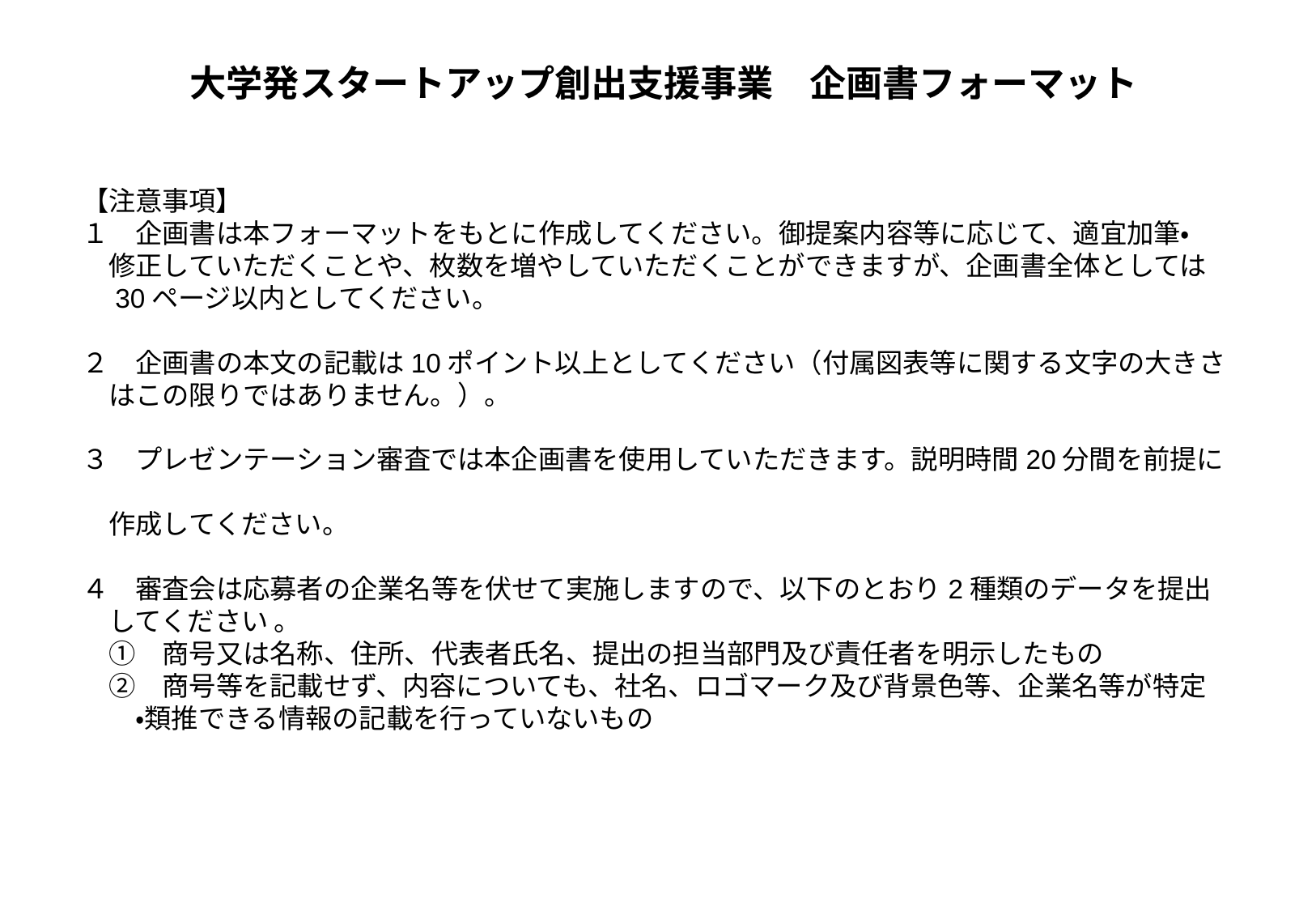

大学発スタートアップ創出支援事業　企画書フォーマット
【注意事項】
１　企画書は本フォーマットをもとに作成してください。御提案内容等に応じて、適宜加筆・
　修正していただくことや、枚数を増やしていただくことができますが、企画書全体としては
　30ページ以内としてください。

２　企画書の本文の記載は10ポイント以上としてください（付属図表等に関する文字の大きさ
　はこの限りではありません。）。

３　プレゼンテーション審査では本企画書を使用していただきます。説明時間20分間を前提に
　作成してください。

４　審査会は応募者の企業名等を伏せて実施しますので、以下のとおり2種類のデータを提出
　してください 。
　①　商号又は名称、住所、代表者氏名、提出の担当部門及び責任者を明示したもの
　②　商号等を記載せず、内容についても、社名、ロゴマーク及び背景色等、企業名等が特定
　　・類推できる情報の記載を行っていないもの